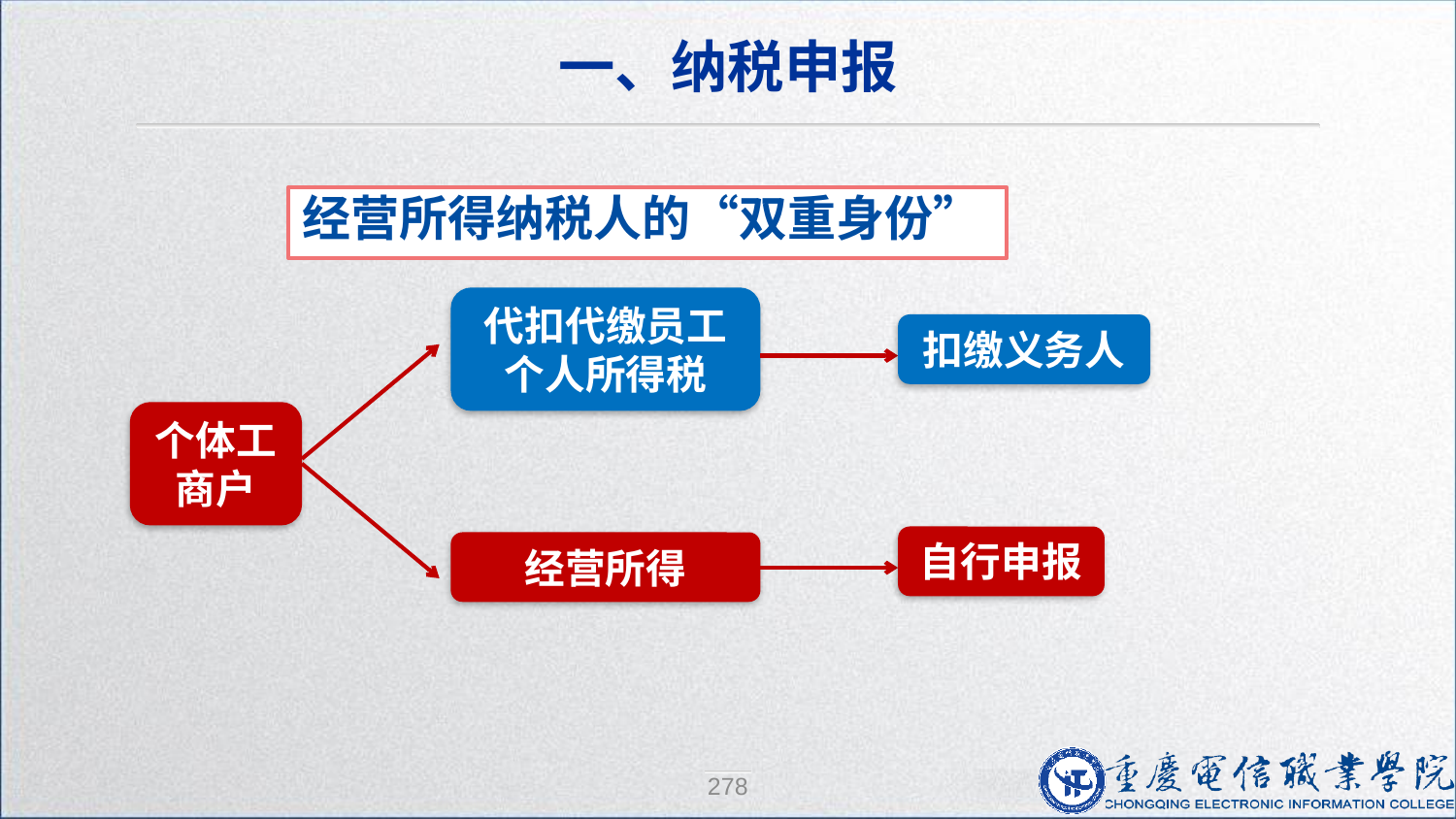

一、纳税申报
经营所得纳税人的“双重身份”
代扣代缴员工个人所得税
扣缴义务人
个体工商户
自行申报
经营所得
278